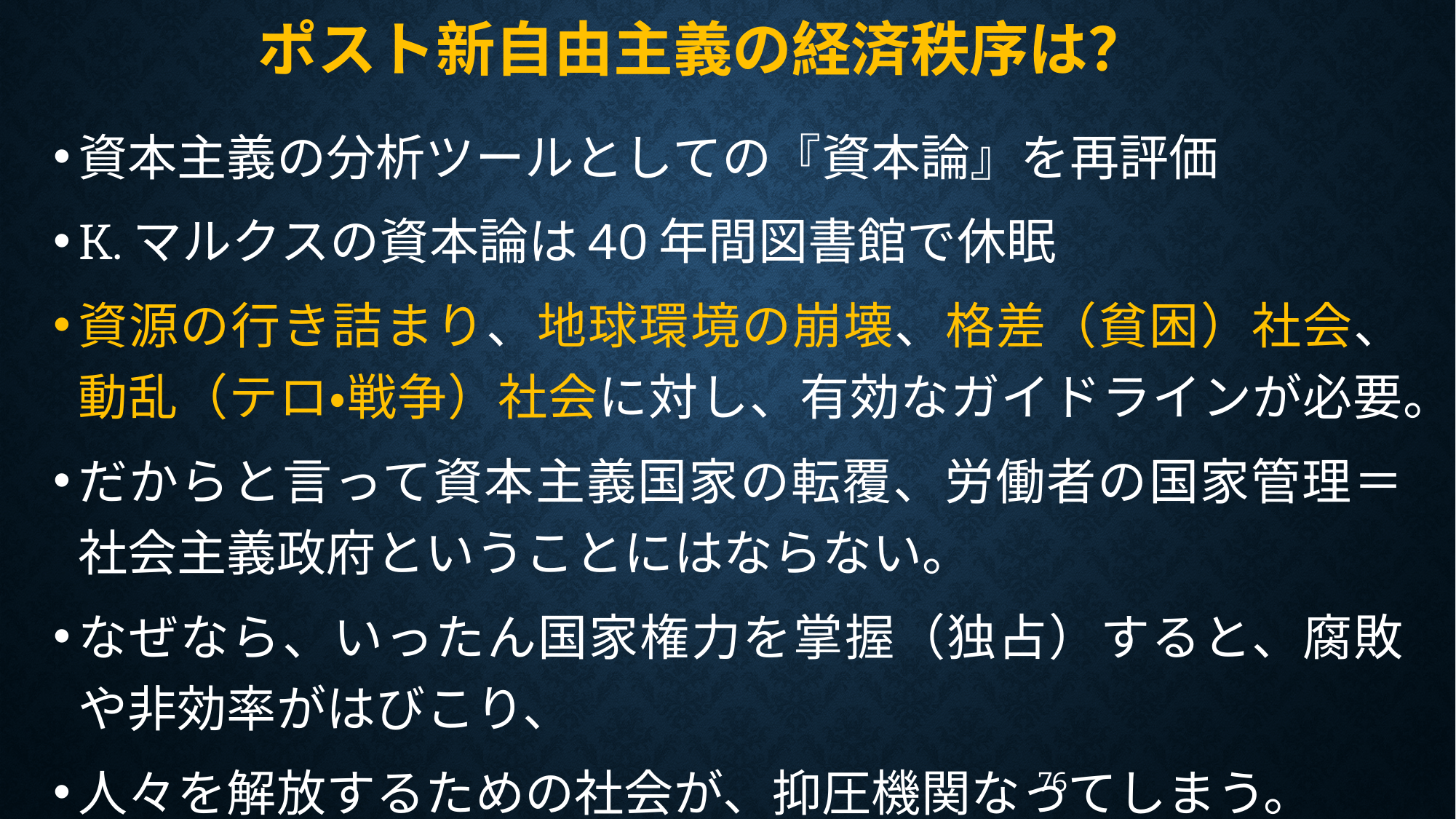

ポスト新自由主義の経済秩序は？
資本主義の分析ツールとしての『資本論』を再評価
K.マルクスの資本論は40年間図書館で休眠
資源の行き詰まり、地球環境の崩壊、格差（貧困）社会、動乱（テロ・戦争）社会に対し、有効なガイドラインが必要。
だからと言って資本主義国家の転覆、労働者の国家管理＝社会主義政府ということにはならない。
なぜなら、いったん国家権力を掌握（独占）すると、腐敗や非効率がはびこり、
人々を解放するための社会が、抑圧機関なってしまう。
76